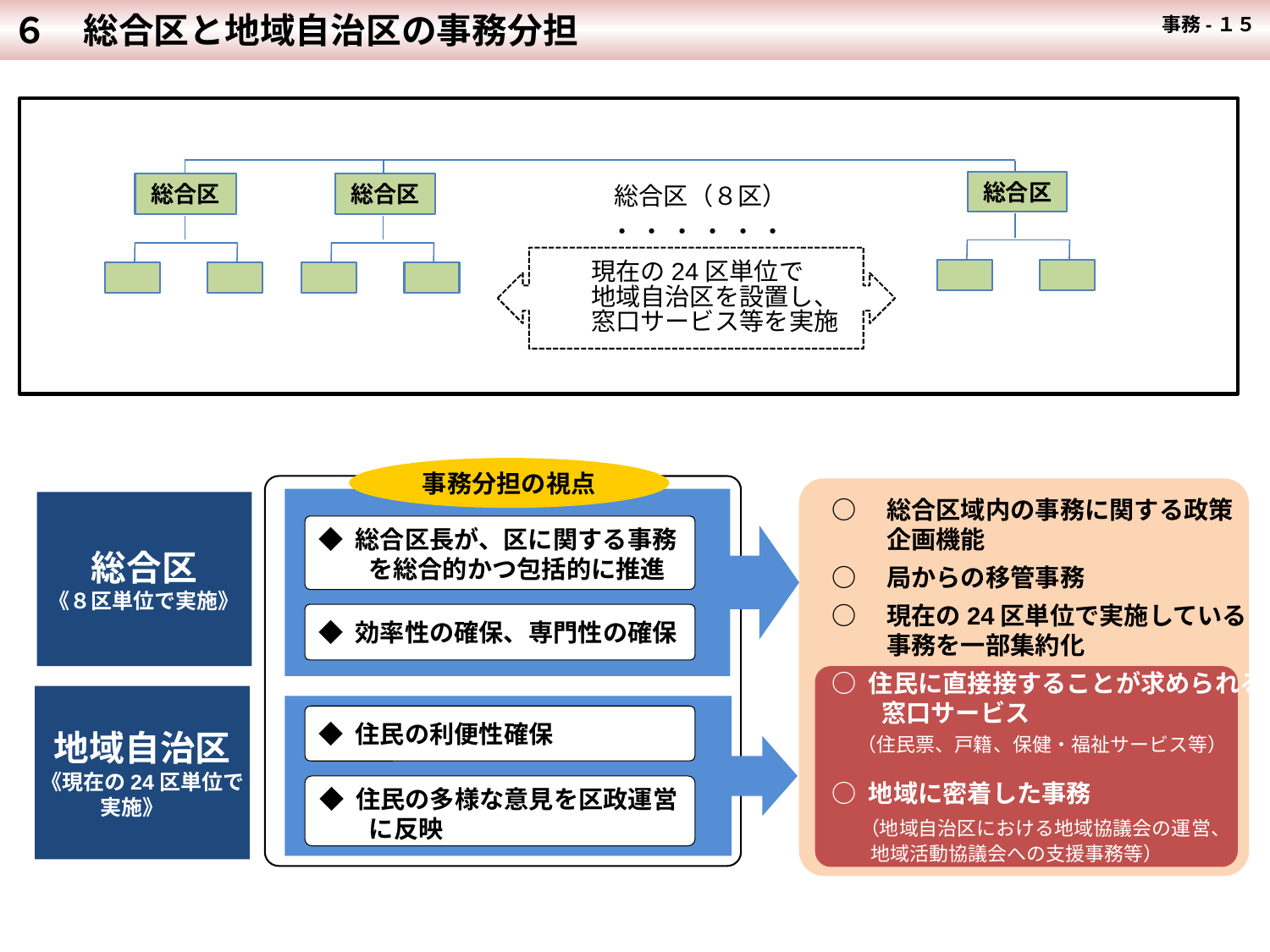

６　総合区と地域自治区の事務分担
 事務-１５

総合区（８区）
・ ・ ・ ・ ・ ・
　　現在の24区単位で
　　地域自治区を設置し、
　　窓口サービス等を実施
総合区
総合区
総合区

事務分担の視点

◆ 総合区長が、区に関する事務
　　を総合的かつ包括的に推進
◆ 効率性の確保、専門性の確保

◆ 住民の利便性確保
◆ 住民の多様な意見を区政運営
　　に反映

○　総合区域内の事務に関する政策
　　 企画機能

○　局からの移管事務

○　現在の24区単位で実施している
　　 事務を一部集約化
○ 住民に直接接することが求められる
　　窓口サービス
　（住民票、戸籍、保健・福祉サービス等）

○ 地域に密着した事務
　（地域自治区における地域協議会の運営、
　　地域活動協議会への支援事務等）
総合区
《８区単位で実施》
地域自治区
《現在の24区単位で
実施》